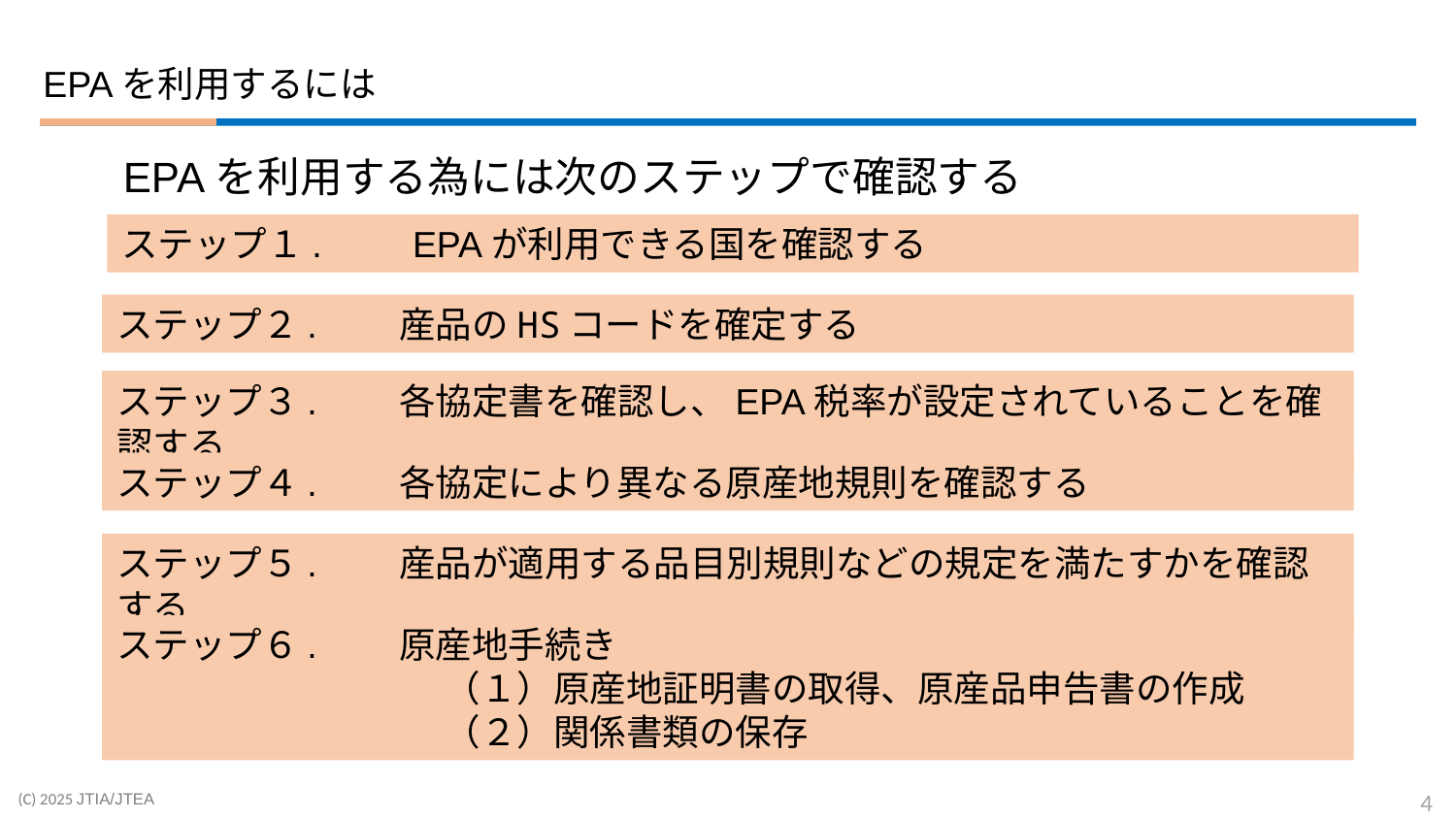

EPAを利用するには
EPAを利用する為には次のステップで確認する
ステップ１.　　EPAが利用できる国を確認する
ステップ２.　　産品のHSコードを確定する
ステップ３.　　各協定書を確認し、EPA税率が設定されていることを確認する
ステップ４.　　各協定により異なる原産地規則を確認する
ステップ５.　　産品が適用する品目別規則などの規定を満たすかを確認する
ステップ６.　　原産地手続き
　　　　　　　　　（１）原産地証明書の取得、原産品申告書の作成
　　　　　　　　　（２）関係書類の保存